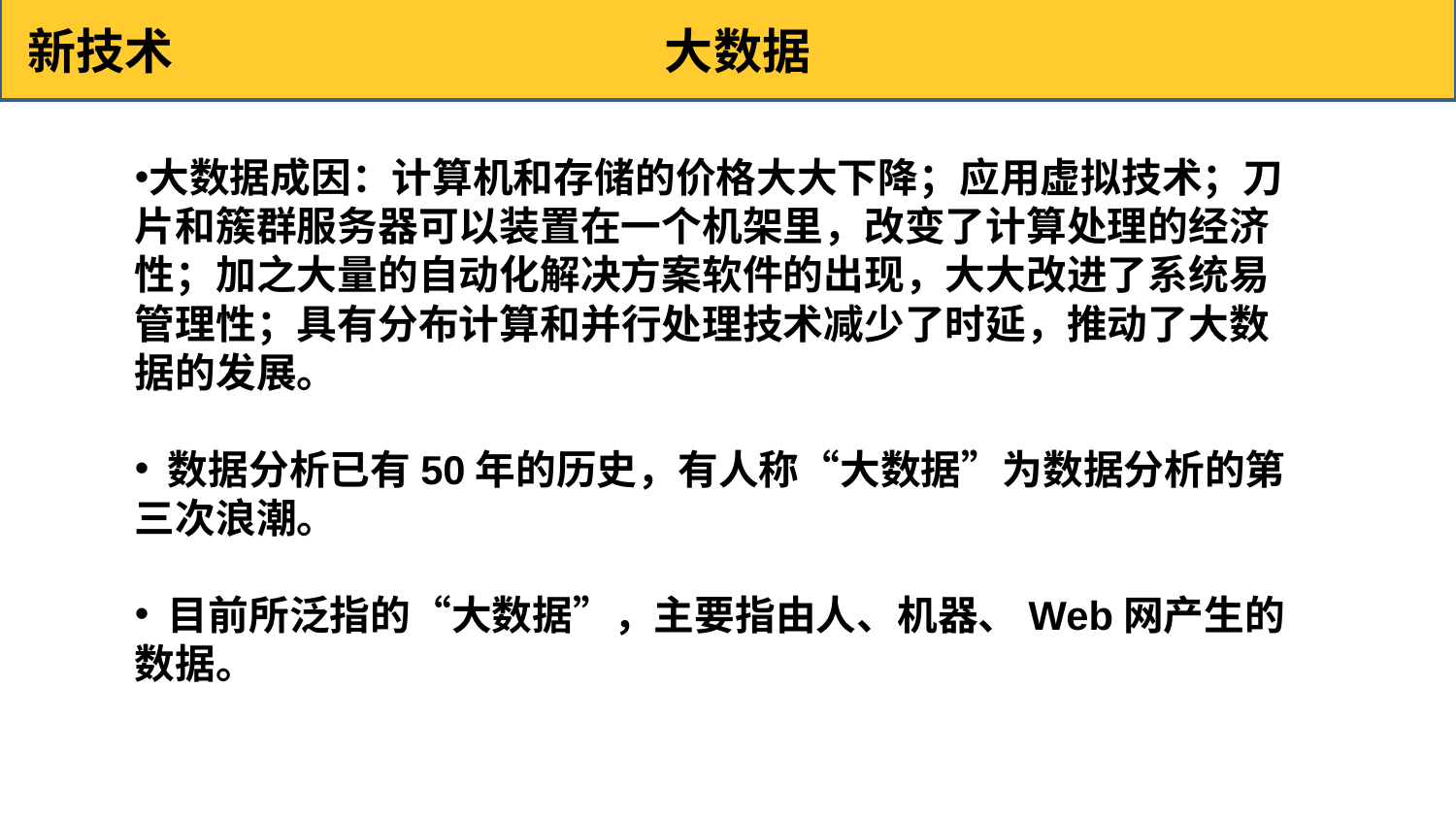

新技术                                             大数据

大数据成因：计算机和存储的价格大大下降；应用虚拟技术；刀片和簇群服务器可以装置在一个机架里，改变了计算处理的经济性；加之大量的自动化解决方案软件的出现，大大改进了系统易管理性；具有分布计算和并行处理技术减少了时延，推动了大数据的发展。

 数据分析已有50年的历史，有人称“大数据”为数据分析的第三次浪潮。

 目前所泛指的“大数据”，主要指由人、机器、Web网产生的数据。

27